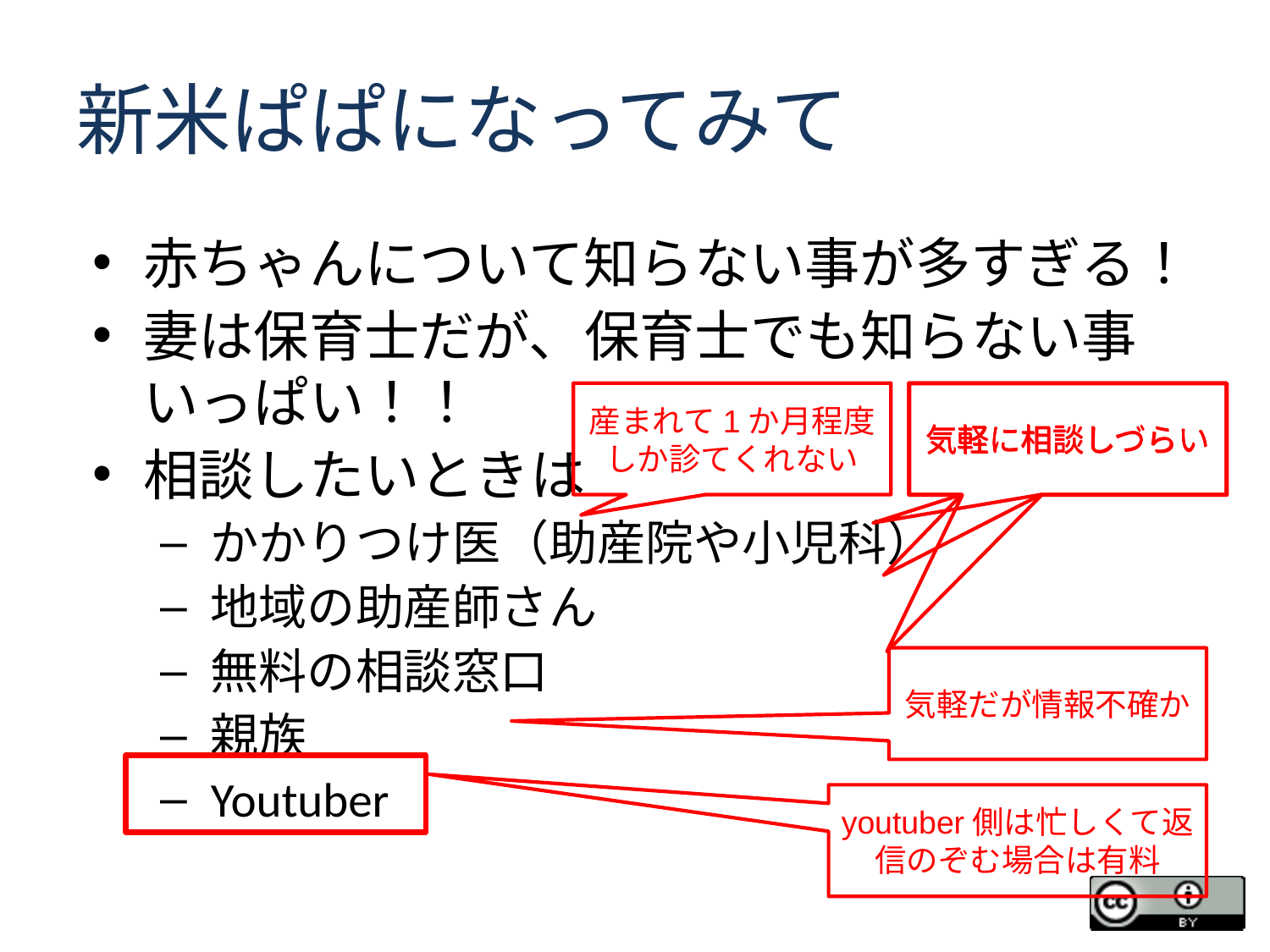

# 新米ぱぱになってみて
赤ちゃんについて知らない事が多すぎる！
妻は保育士だが、保育士でも知らない事いっぱい！！
相談したいときは
かかりつけ医（助産院や小児科）
地域の助産師さん
無料の相談窓口
親族
Youtuber

気軽に相談しづらい
気軽に相談しづらい
産まれて1か月程度しか診てくれない
気軽に相談しづらい
気軽だが情報不確か

youtuber側は忙しくて返信のぞむ場合は有料